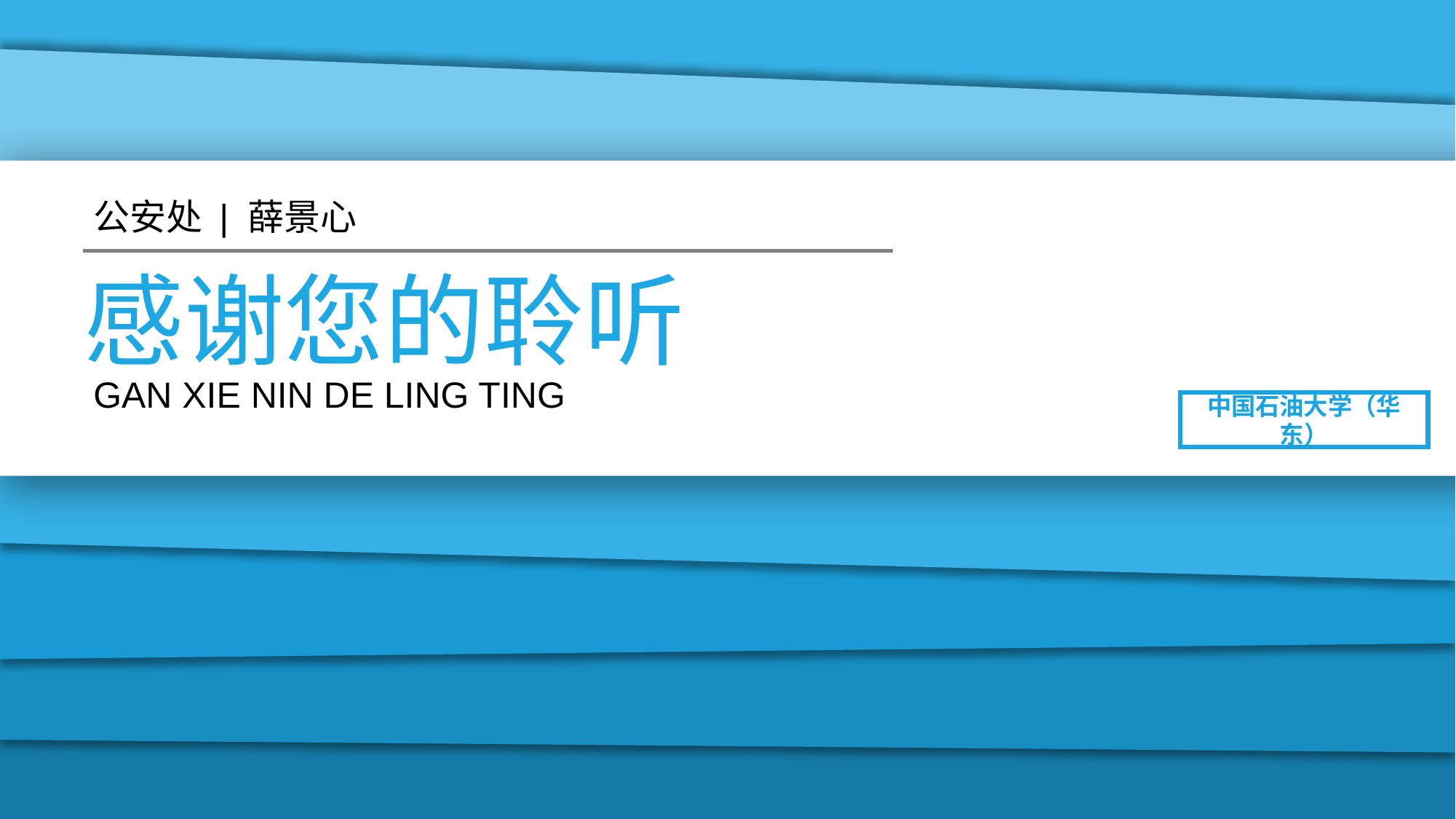

公安处 | 薛景心
感谢您的聆听
GAN XIE NIN DE LING TING
中国石油大学（华东）